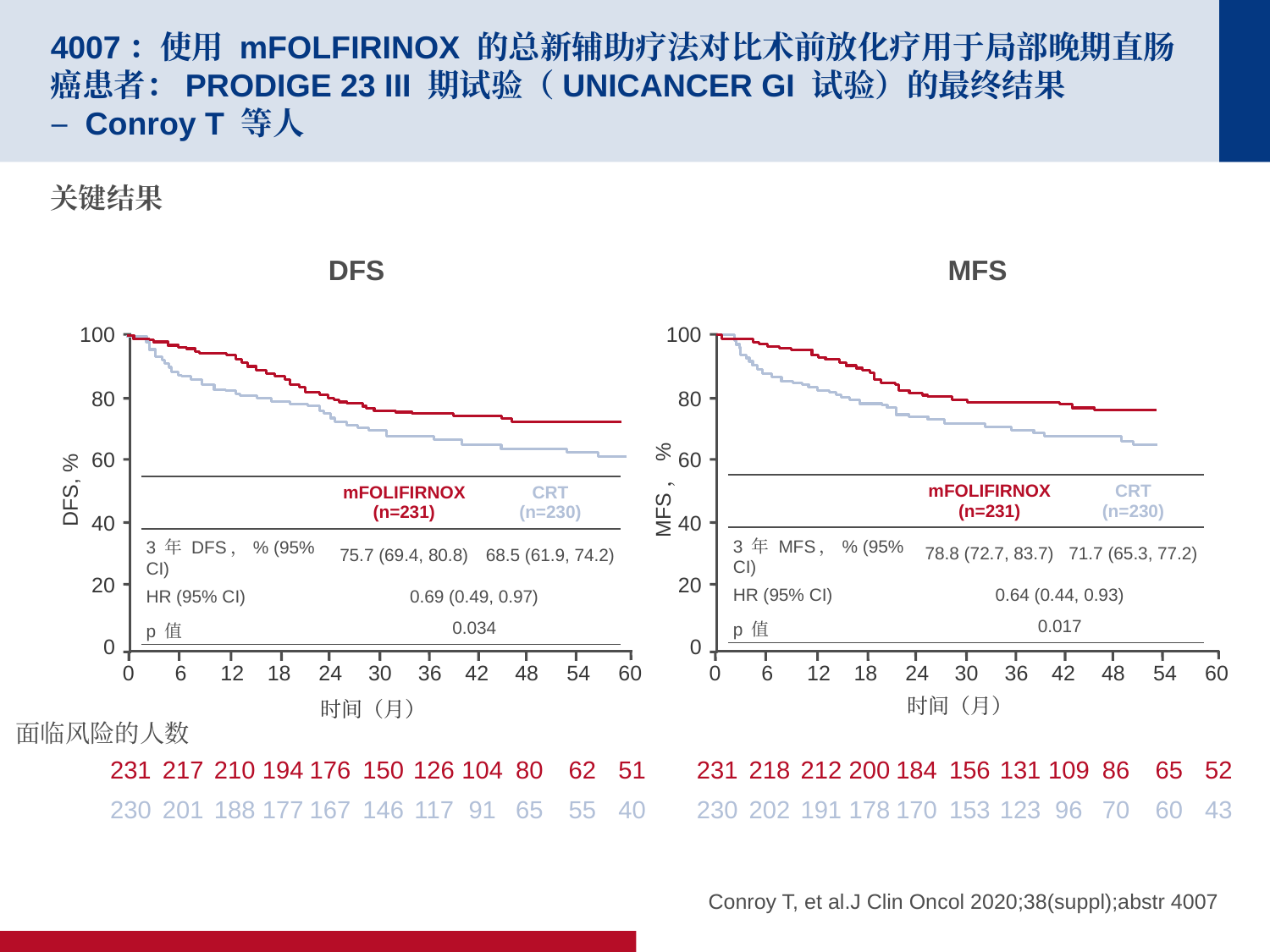

# 4007：使用 mFOLFIRINOX 的总新辅助疗法对比术前放化疗用于局部晚期直肠癌患者：PRODIGE 23 III 期试验（UNICANCER GI 试验）的最终结果 – Conroy T 等人
关键结果

DFS
MFS
100
100

80
80

60
60

DFS, %
MFS，%
|  | mFOLIFIRNOX (n=231) | CRT (n=230) |
| --- | --- | --- |
| 3 年 MFS，% (95% CI) | 78.8 (72.7, 83.7) | 71.7 (65.3, 77.2) |
| HR (95% CI) | 0.64 (0.44, 0.93) |  |
| p 值 | 0.017 |  |
|  | mFOLIFIRNOX (n=231) | CRT (n=230) |
| --- | --- | --- |
| 3 年 DFS，% (95% CI) | 75.7 (69.4, 80.8) | 68.5 (61.9, 74.2) |
| HR (95% CI) | 0.69 (0.49, 0.97) |  |
| p 值 | 0.034 |  |
40
40

20
20

0
0

0
6
12
18
24
30
36
42
48
54
60
0
6
12
18
24
30
36
42
48
54
60
时间（月）
时间（月）
面临风险的人数
231
217
210
194
176
150
126
104
80
62
51
231
218
212
200
184
156
131
109
86
65
52
230
201
188
177
167
146
117
91
65
55
40
230
202
191
178
170
153
123
96
70
60
43
Conroy T, et al.J Clin Oncol 2020;38(suppl);abstr 4007